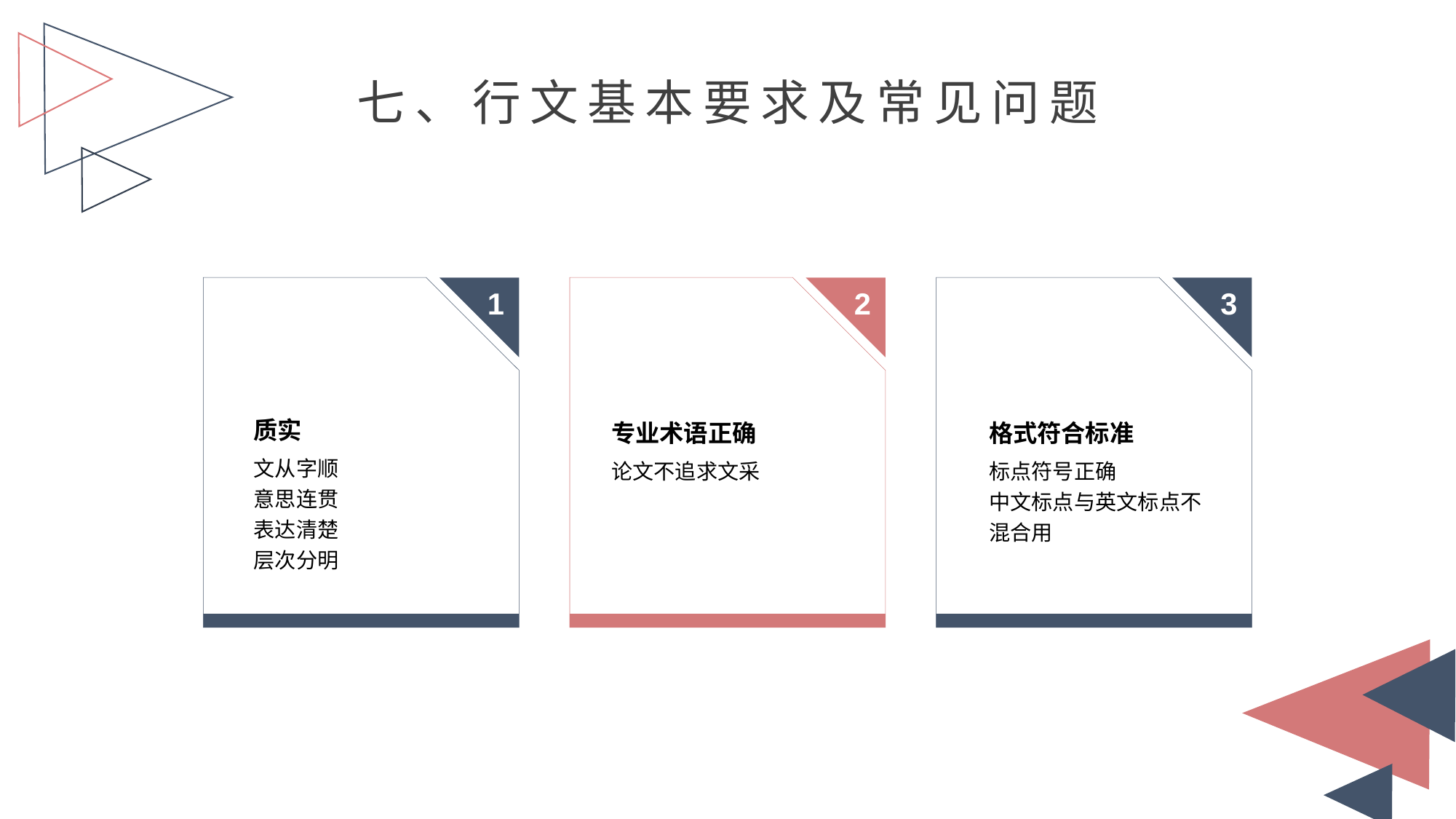

七、行文基本要求及常见问题

1

2

3

质实
专业术语正确
格式符合标准
文从字顺
意思连贯
表达清楚
层次分明
论文不追求文采
标点符号正确
中文标点与英文标点不混合用